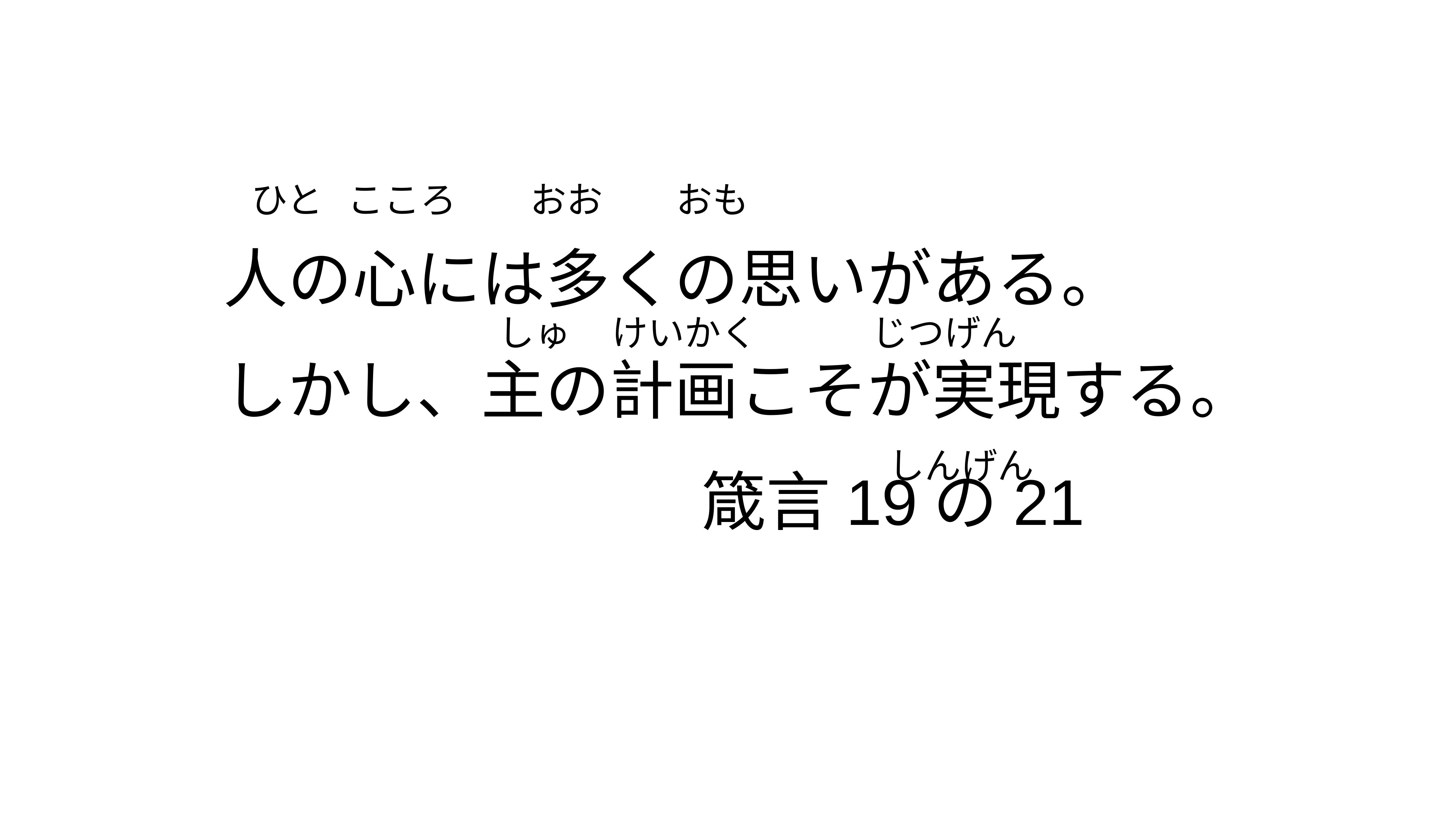

ひと   こころ         おお         おも
人の心には多くの思いがある。
しかし、主の計画こそが実現する。
                                箴言19の21
しゅ     けいかく              じつげん
しんげん